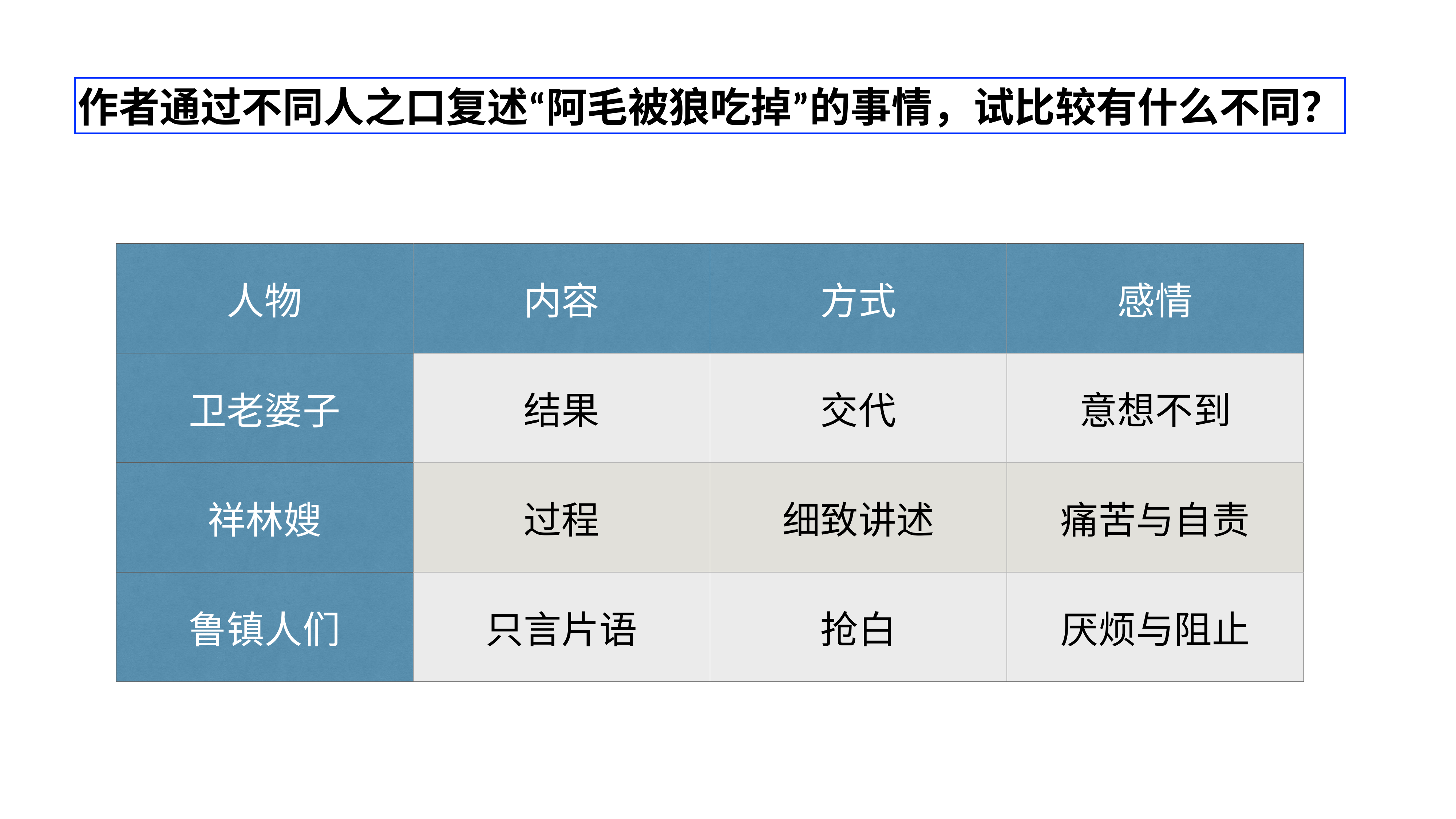

作者通过不同人之口复述“阿毛被狼吃掉”的事情，试比较有什么不同？
| 人物 | 内容 | 方式 | 感情 |
| --- | --- | --- | --- |
| 卫老婆子 | 结果 | 交代 | 意想不到 |
| 祥林嫂 | 过程 | 细致讲述 | 痛苦与自责 |
| 鲁镇人们 | 只言片语 | 抢白 | 厌烦与阻止 |